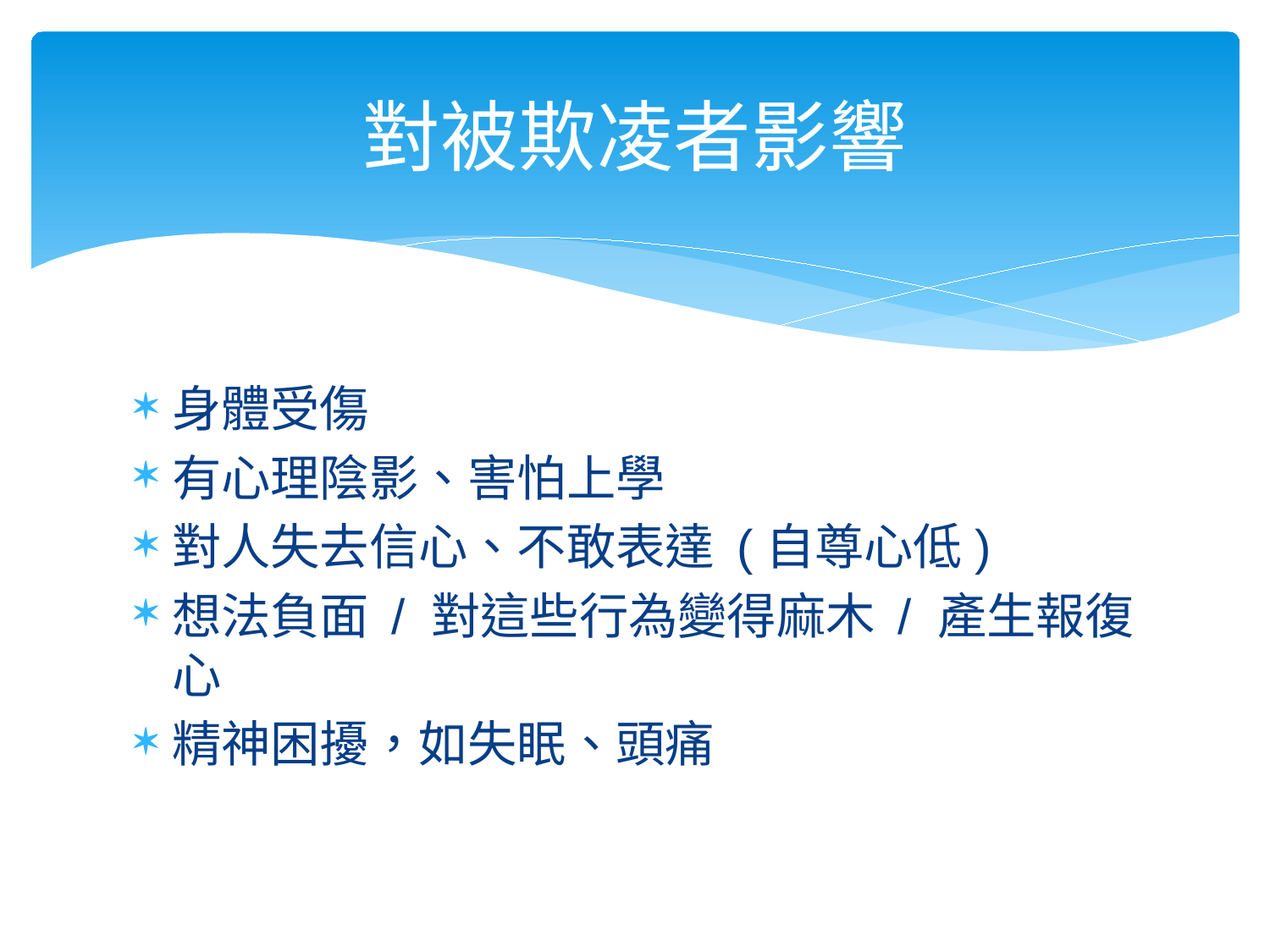

# 對被欺凌者影響
身體受傷
有心理陰影、害怕上學
對人失去信心、不敢表達 (自尊心低)
想法負面 / 對這些行為變得麻木 / 產生報復心
精神困擾，如失眠、頭痛